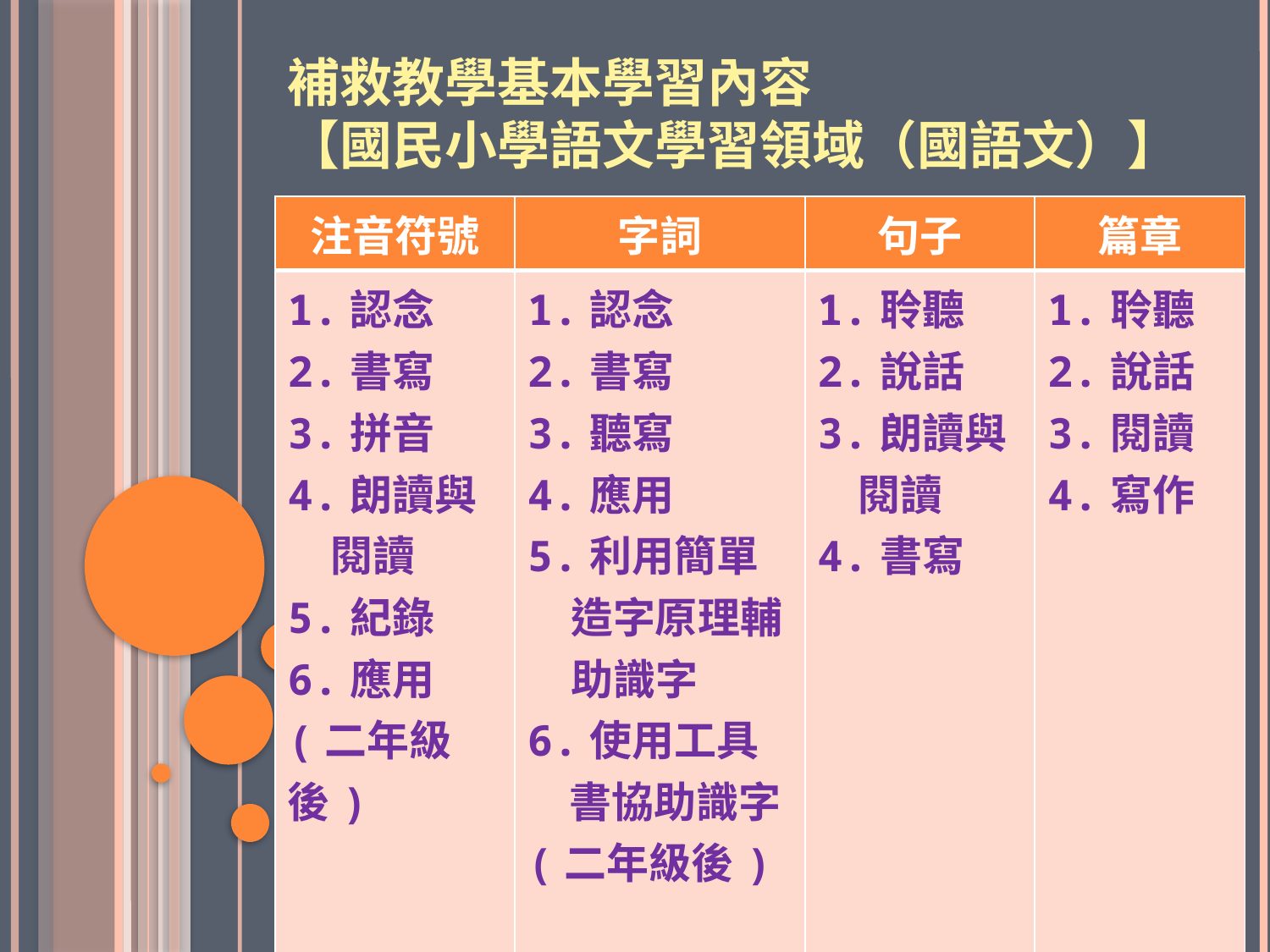

# 補救教學基本學習內容 【國民小學語文學習領域（國語文）】
| 注音符號 | 字詞 | 句子 | 篇章 |
| --- | --- | --- | --- |
| 1.認念 2.書寫 3.拼音 4.朗讀與 閱讀 5.紀錄 6.應用 (二年級後) | 1.認念 2.書寫 3.聽寫 4.應用 5.利用簡單造字原理輔助識字 6.使用工具書協助識字 (二年級後) | 1.聆聽 2.說話 3.朗讀與閱讀 4.書寫 | 1.聆聽 2.說話 3.閱讀 4.寫作 |